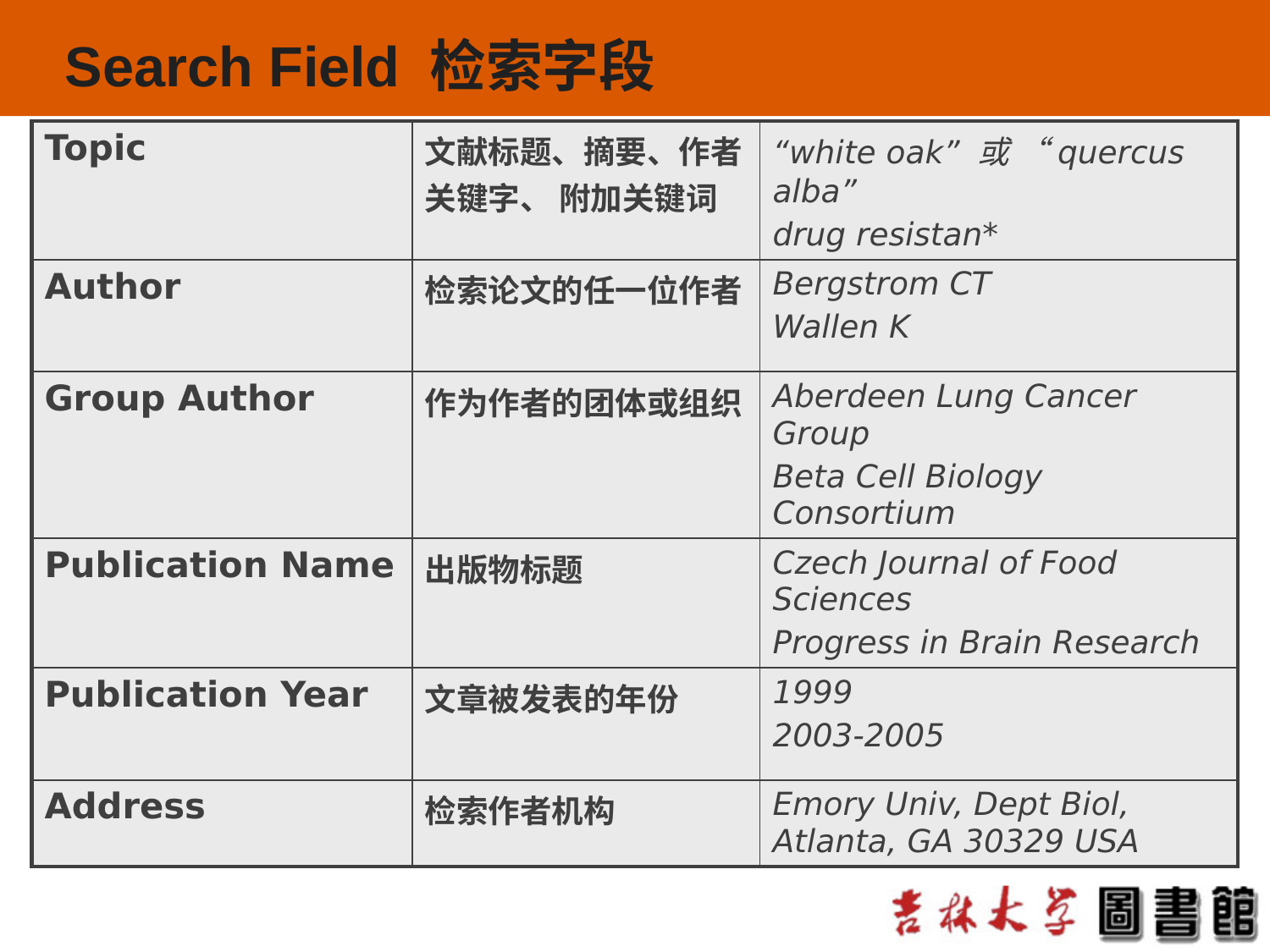

# Search Field 检索字段
| Topic | 文献标题、摘要、作者关键字、 附加关键词 | “white oak” 或 “quercus alba” drug resistan\* |
| --- | --- | --- |
| Author | 检索论文的任一位作者 | Bergstrom CT Wallen K |
| Group Author | 作为作者的团体或组织 | Aberdeen Lung Cancer Group Beta Cell Biology Consortium |
| Publication Name | 出版物标题 | Czech Journal of Food Sciences Progress in Brain Research |
| Publication Year | 文章被发表的年份 | 1999 2003-2005 |
| Address | 检索作者机构 | Emory Univ, Dept Biol, Atlanta, GA 30329 USA |